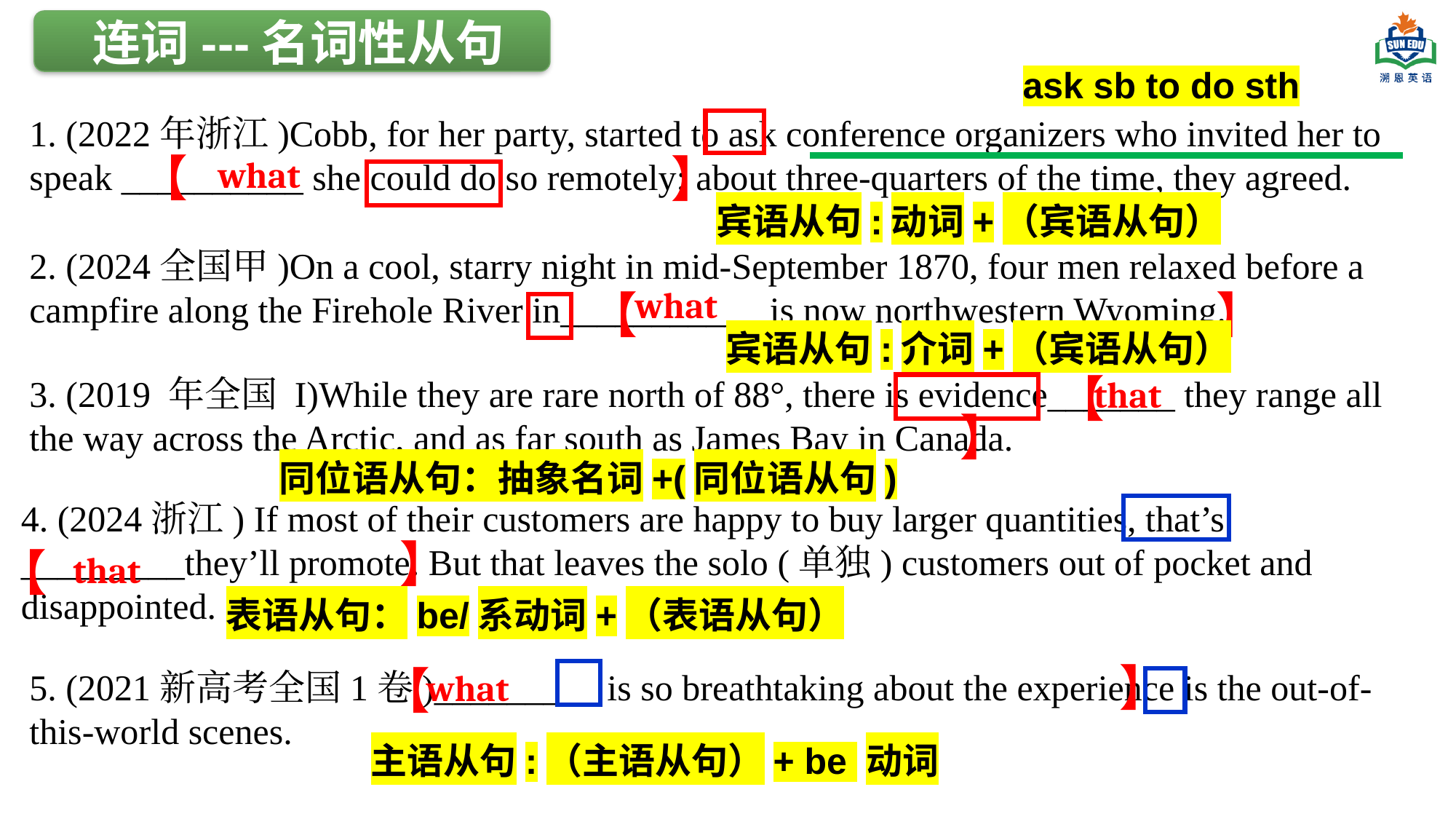

连词---名词性从句
ask sb to do sth
1. (2022年浙江)Cobb, for her party, started to ask conference organizers who invited her to speak __________ she could do so remotely; about three-quarters of the time, they agreed.

【
】
what

宾语从句:动词+（宾语从句）

2. (2024全国甲)On a cool, starry night in mid-September 1870, four men relaxed before a campfire along the Firehole River in___________ is now northwestern Wyoming.
what
【
】

宾语从句:介词+（宾语从句）
【
3. (2019 年全国 I)While they are rare north of 88°, there is evidence_______ they range all the way across the Arctic, and as far south as James Bay in Canada.
that

】
同位语从句：抽象名词+(同位语从句)

4. (2024浙江) If most of their customers are happy to buy larger quantities, that’s _________they’ll promote. But that leaves the solo (单独) customers out of pocket and disappointed.

】
【
that
表语从句：be/系动词+（表语从句）
】
【
5. (2021新高考全国1卷)_________ is so breathtaking about the experience is the out-of-this-world scenes.
what

主语从句:（主语从句）+ be 动词